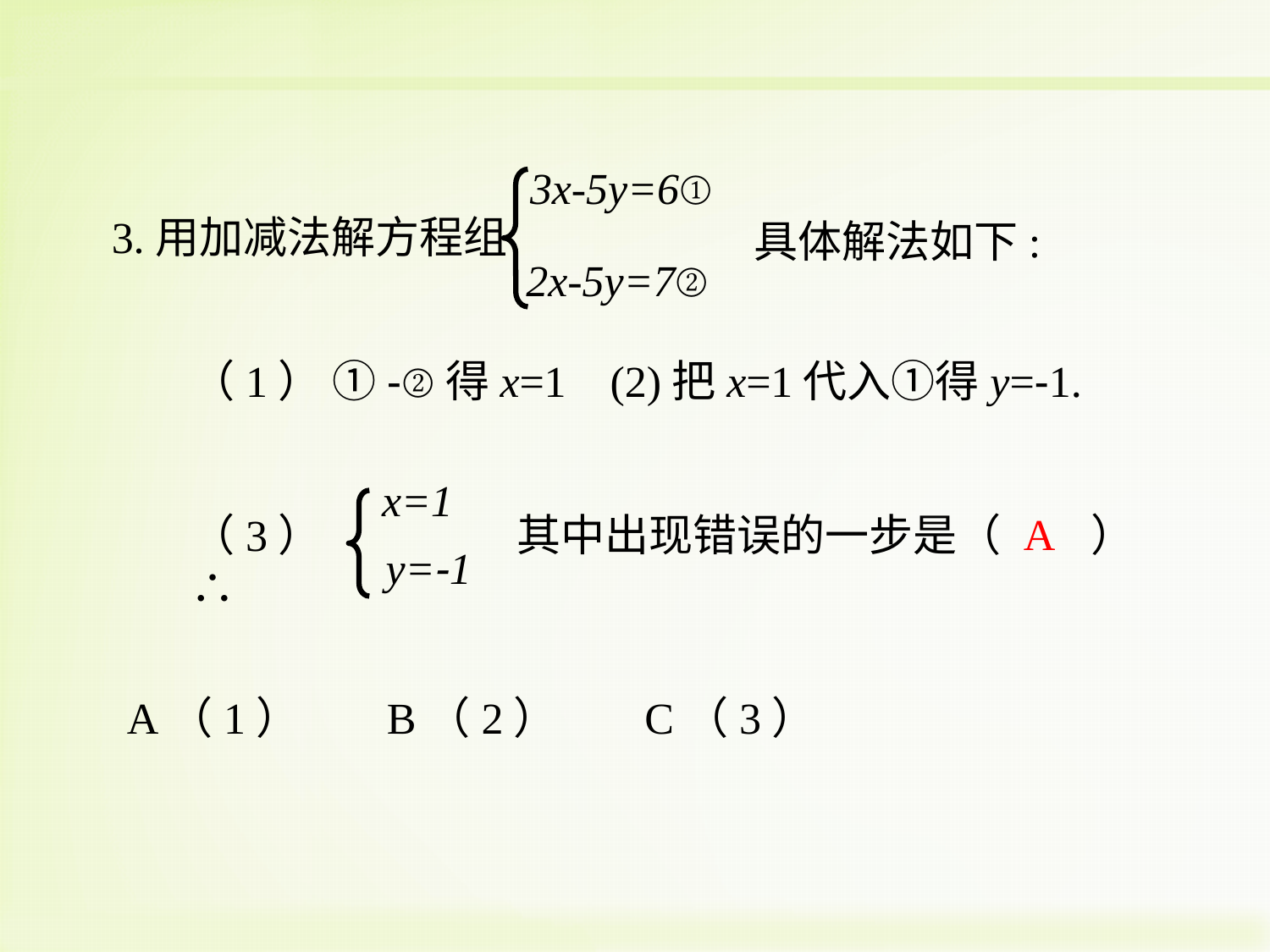

3x-5y=6①

3.用加减法解方程组
具体解法如下:
2x-5y=7②
（1） ①-②得x=1    (2)把x=1代入①得y=-1.
x=1

（3）∴
其中出现错误的一步是（         ）
y=-1
A
A（1）
B（2）
C（3）